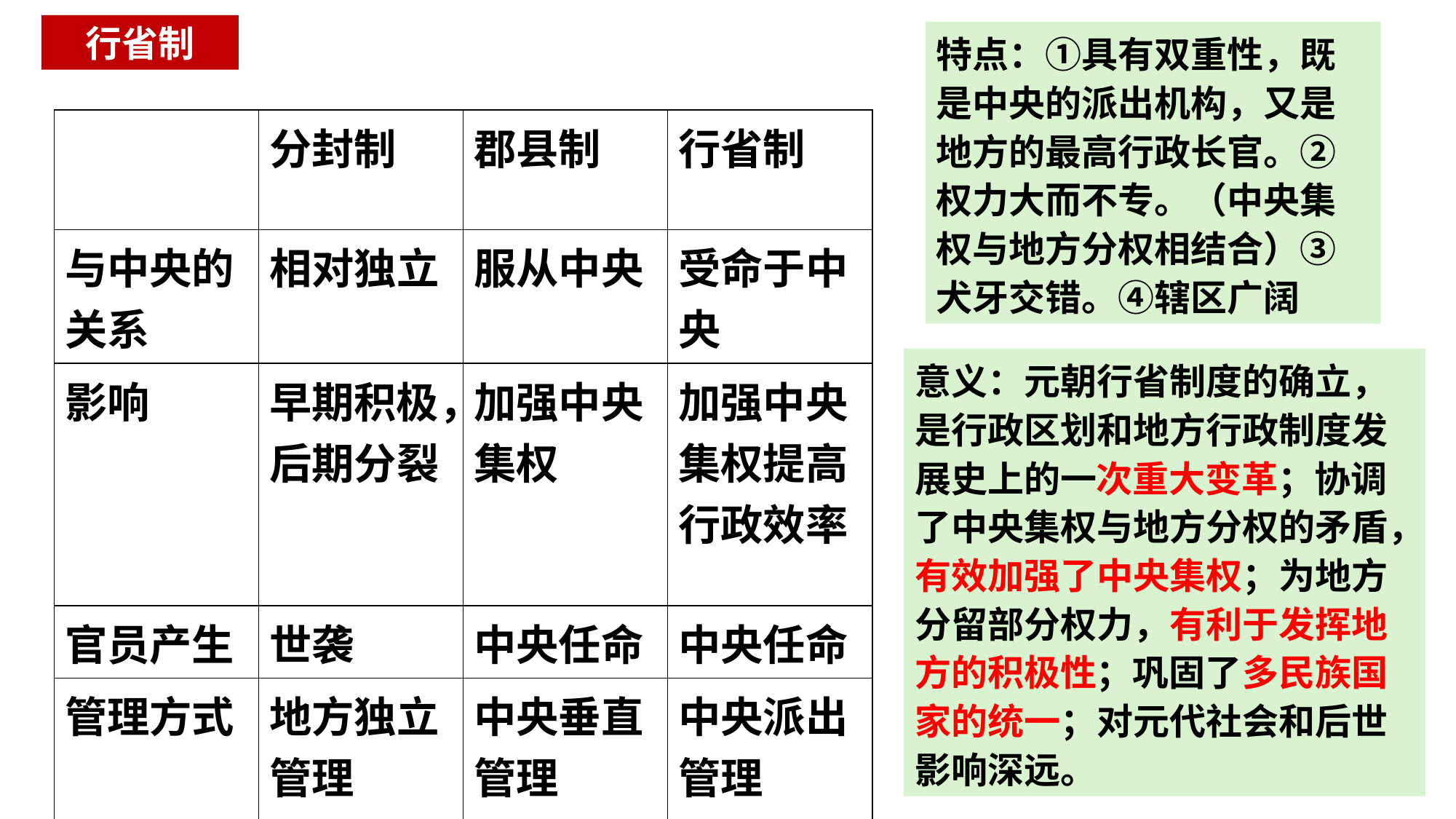

行省制
特点：①具有双重性，既是中央的派出机构，又是地方的最高行政长官。②权力大而不专。（中央集权与地方分权相结合）③犬牙交错。④辖区广阔
|  | 分封制 | 郡县制 | 行省制 |
| --- | --- | --- | --- |
| 与中央的关系 | 相对独立 | 服从中央 | 受命于中央 |
| 影响 | 早期积极，后期分裂 | 加强中央集权 | 加强中央集权提高行政效率 |
| 官员产生 | 世袭 | 中央任命 | 中央任命 |
| 管理方式 | 地方独立管理 | 中央垂直管理 | 中央派出管理 |
意义：元朝行省制度的确立，是行政区划和地方行政制度发展史上的一次重大变革；协调了中央集权与地方分权的矛盾，有效加强了中央集权；为地方分留部分权力，有利于发挥地方的积极性；巩固了多民族国家的统一；对元代社会和后世影响深远。